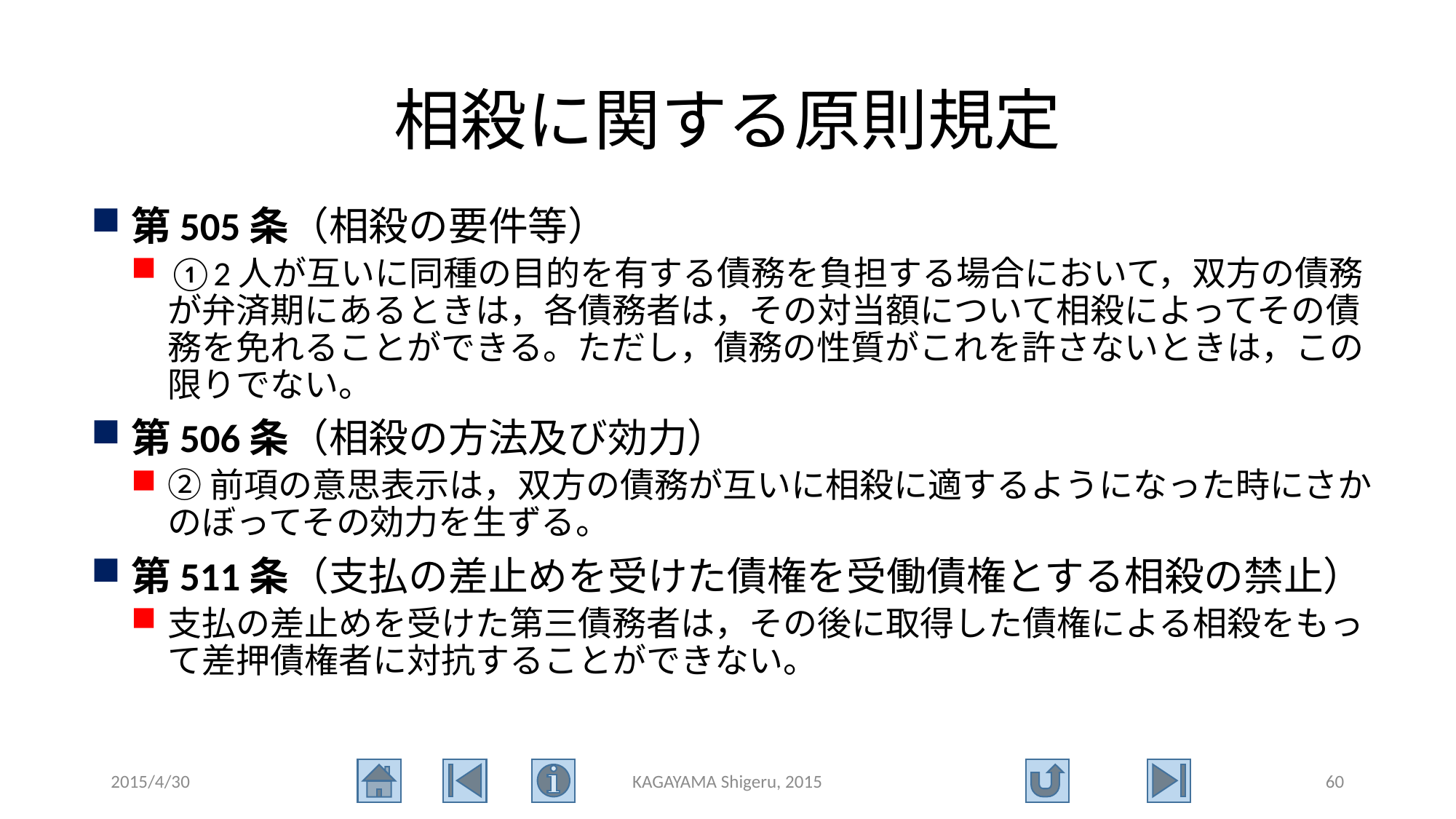

# 相殺に関する原則規定
第505条（相殺の要件等）
①2人が互いに同種の目的を有する債務を負担する場合において，双方の債務が弁済期にあるときは，各債務者は，その対当額について相殺によってその債務を免れることができる。ただし，債務の性質がこれを許さないときは，この限りでない。
第506条（相殺の方法及び効力）
②前項の意思表示は，双方の債務が互いに相殺に適するようになった時にさかのぼってその効力を生ずる。
第511条（支払の差止めを受けた債権を受働債権とする相殺の禁止）
支払の差止めを受けた第三債務者は，その後に取得した債権による相殺をもって差押債権者に対抗することができない。
2015/4/30
KAGAYAMA Shigeru, 2015
60